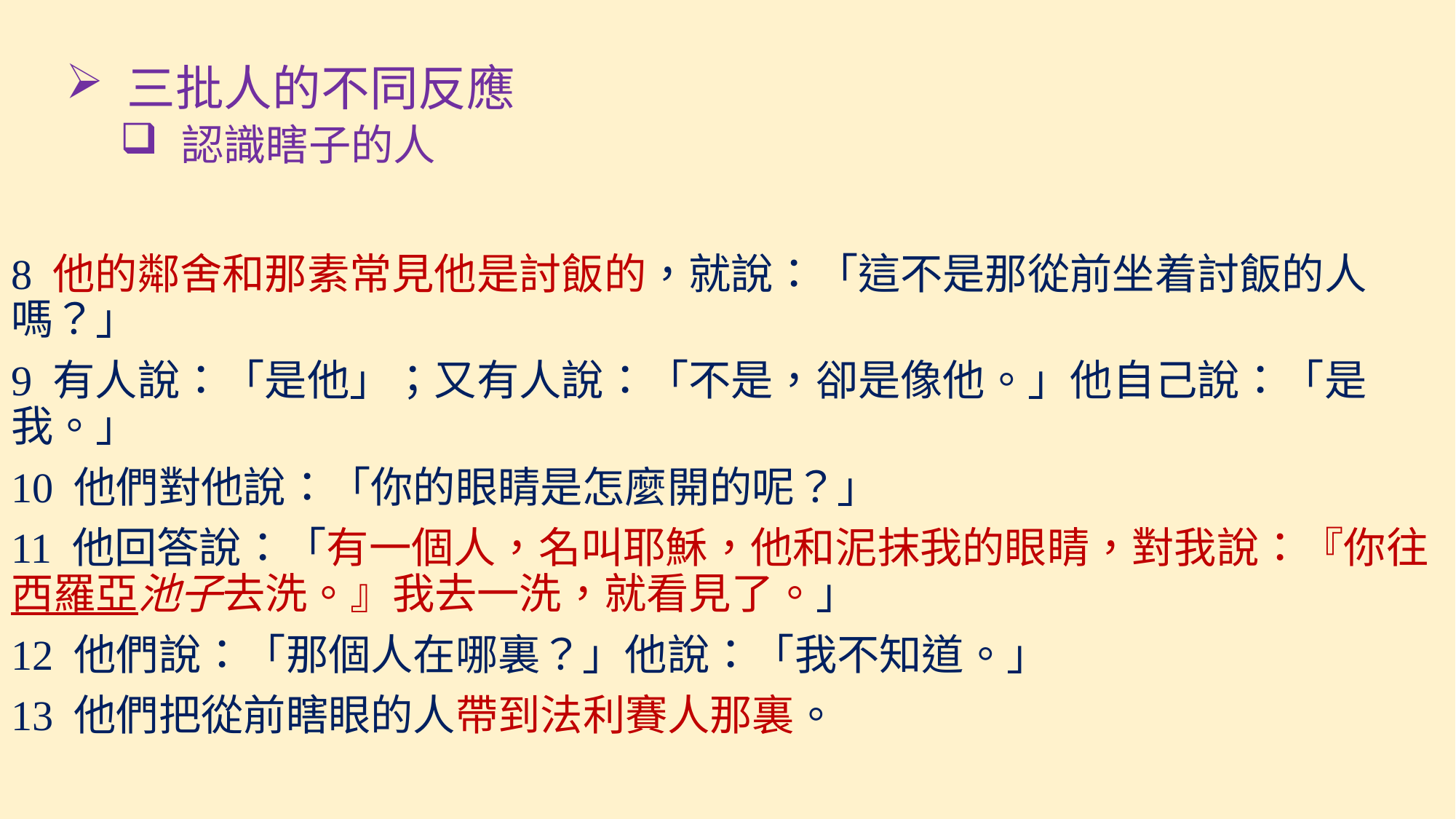

三批人的不同反應
認識瞎子的人

8 他的鄰舍和那素常見他是討飯的，就說：「這不是那從前坐着討飯的人嗎？」
9 有人說：「是他」；又有人說：「不是，卻是像他。」他自己說：「是我。」
10 他們對他說：「你的眼睛是怎麼開的呢？」
11 他回答說：「有一個人，名叫耶穌，他和泥抹我的眼睛，對我說：『你往西羅亞池子去洗。』我去一洗，就看見了。」
12 他們說：「那個人在哪裏？」他說：「我不知道。」
13 他們把從前瞎眼的人帶到法利賽人那裏。